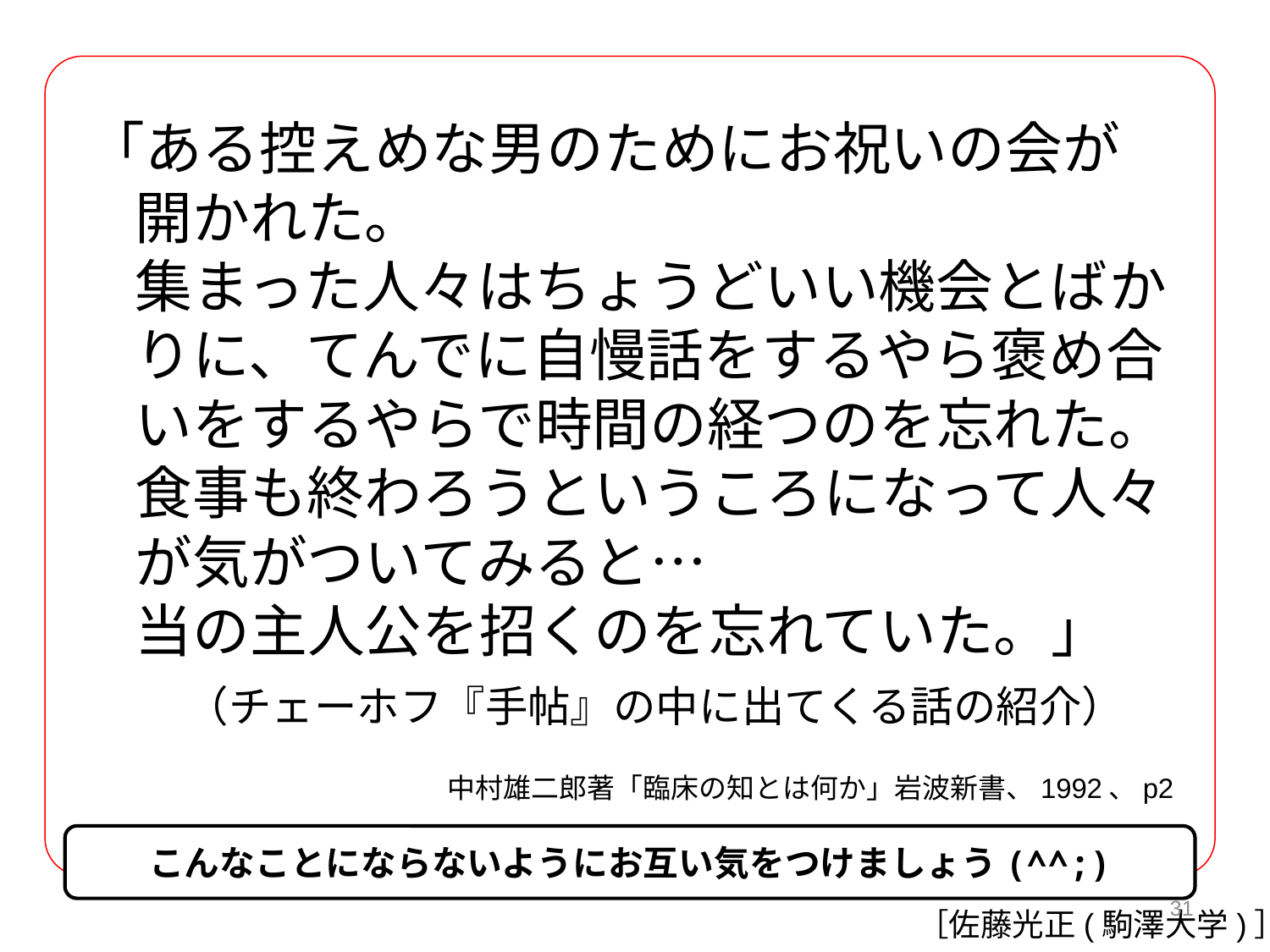

「ある控えめな男のためにお祝いの会が
開かれた。
集まった人々はちょうどいい機会とばかりに、てんでに自慢話をするやら褒め合いをするやらで時間の経つのを忘れた。
食事も終わろうというころになって人々が気がついてみると…
当の主人公を招くのを忘れていた。」
　　（チェーホフ『手帖』の中に出てくる話の紹介）
  中村雄二郎著「臨床の知とは何か」岩波新書、1992、p2
こんなことにならないようにお互い気をつけましょう(^^;)
31
［佐藤光正(駒澤大学)］